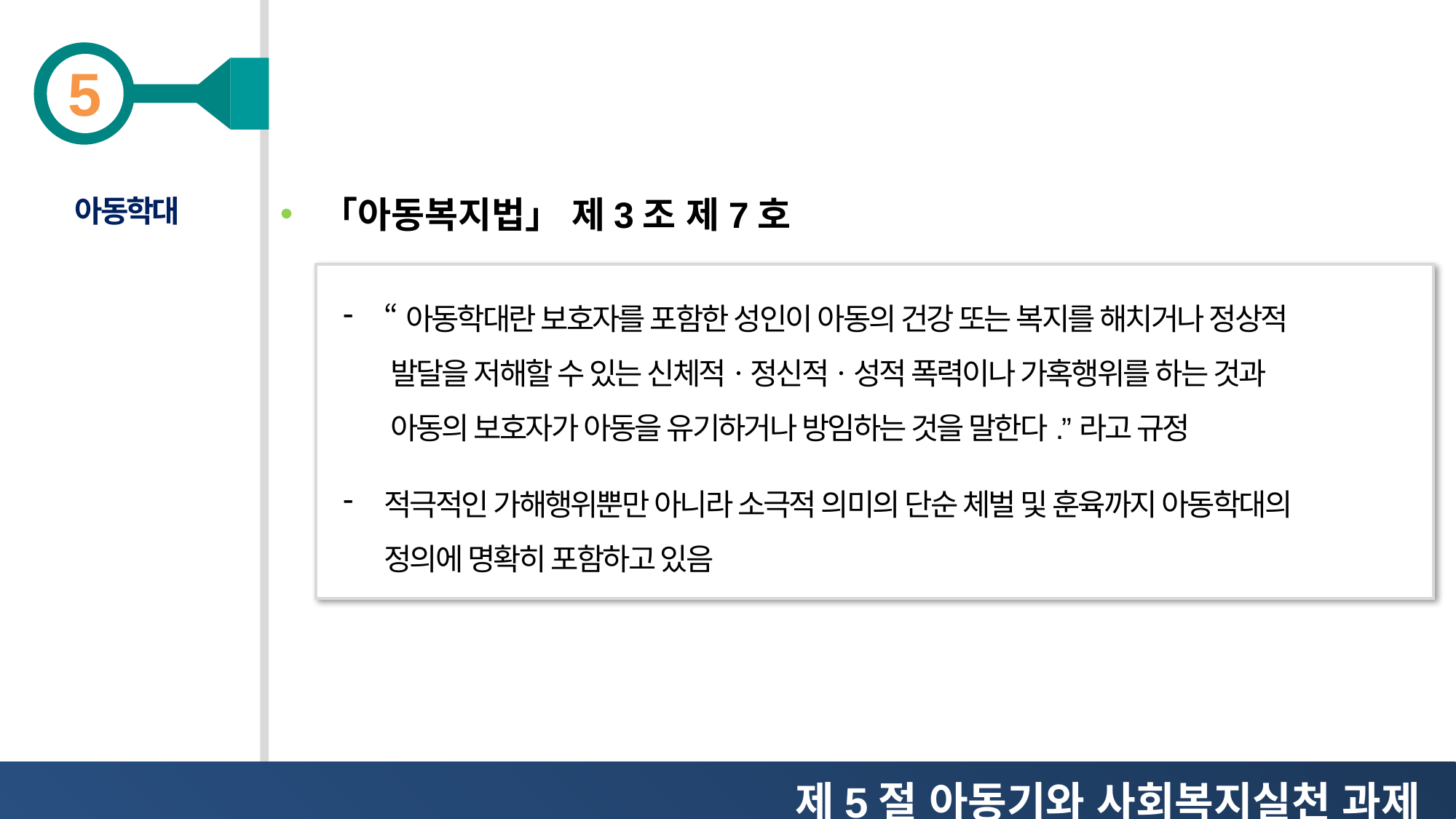

아동학대
「아동복지법」 제3조 제7호

“아동학대란 보호자를 포함한 성인이 아동의 건강 또는 복지를 해치거나 정상적
      발달을 저해할 수 있는 신체적ㆍ정신적ㆍ성적 폭력이나 가혹행위를 하는 것과
      아동의 보호자가 아동을 유기하거나 방임하는 것을 말한다.”라고 규정

적극적인 가해행위뿐만 아니라 소극적 의미의 단순 체벌 및 훈육까지 아동학대의
     정의에 명확히 포함하고 있음
제5절 아동기와 사회복지실천 과제